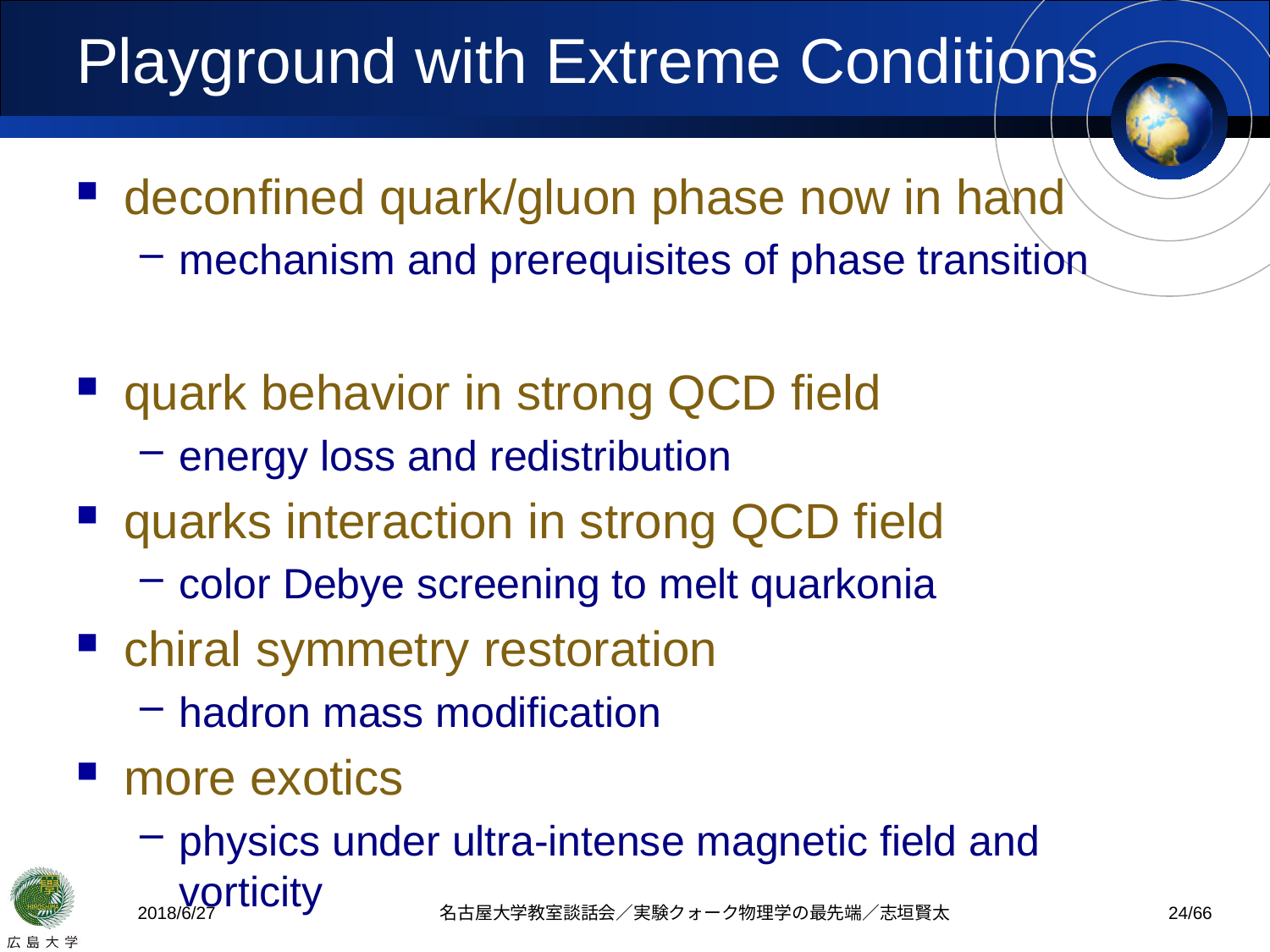

# Playground with Extreme Conditions
deconfined quark/gluon phase now in hand
mechanism and prerequisites of phase transition

quark behavior in strong QCD field
energy loss and redistribution
quarks interaction in strong QCD field
color Debye screening to melt quarkonia
chiral symmetry restoration
hadron mass modification
more exotics
physics under ultra-intense magnetic field and vorticity
2018/6/27
名古屋大学教室談話会／実験クォーク物理学の最先端／志垣賢太
24/66